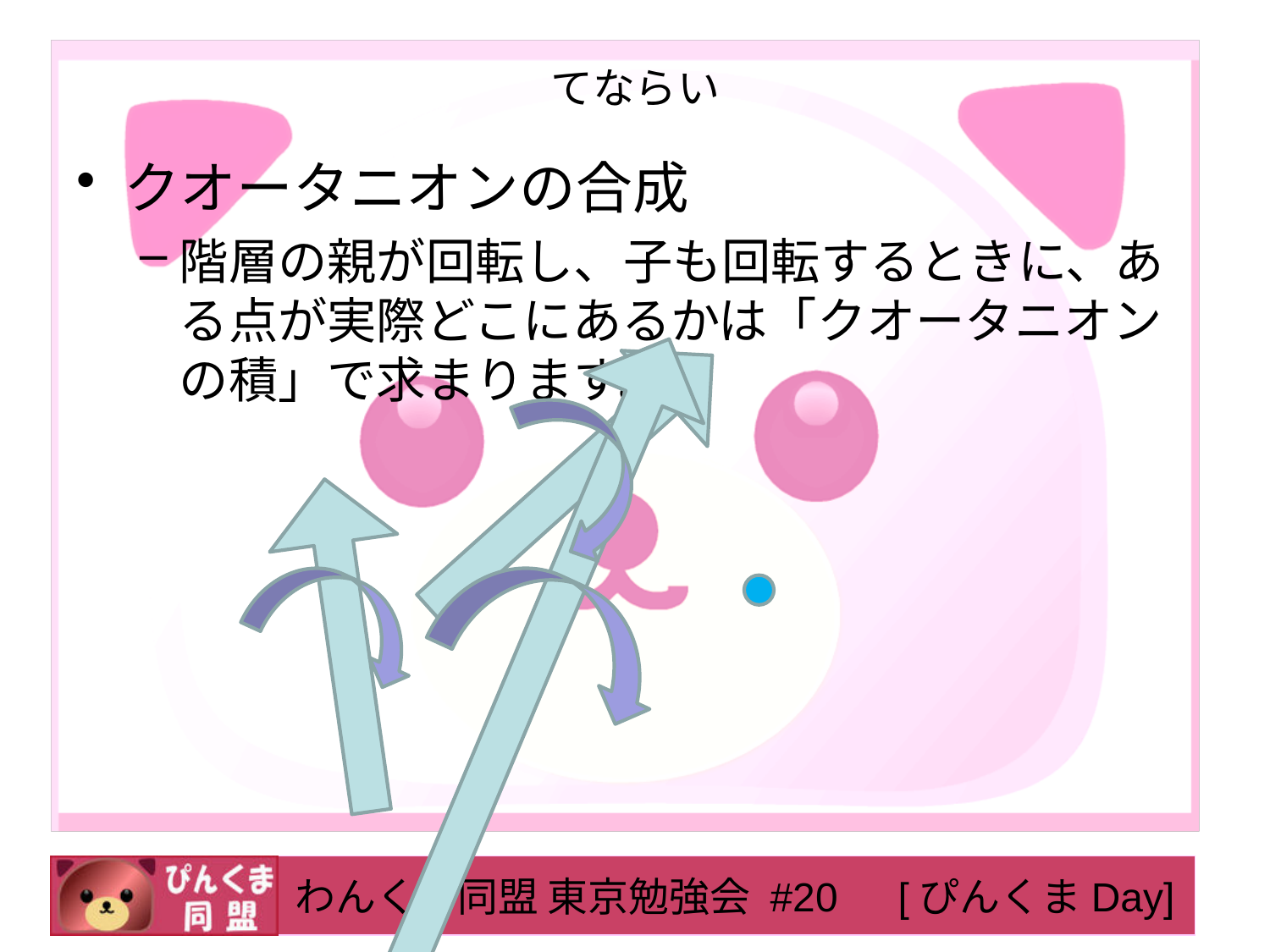

# てならい
クオータニオンの合成
階層の親が回転し、子も回転するときに、ある点が実際どこにあるかは「クオータニオンの積」で求まります。